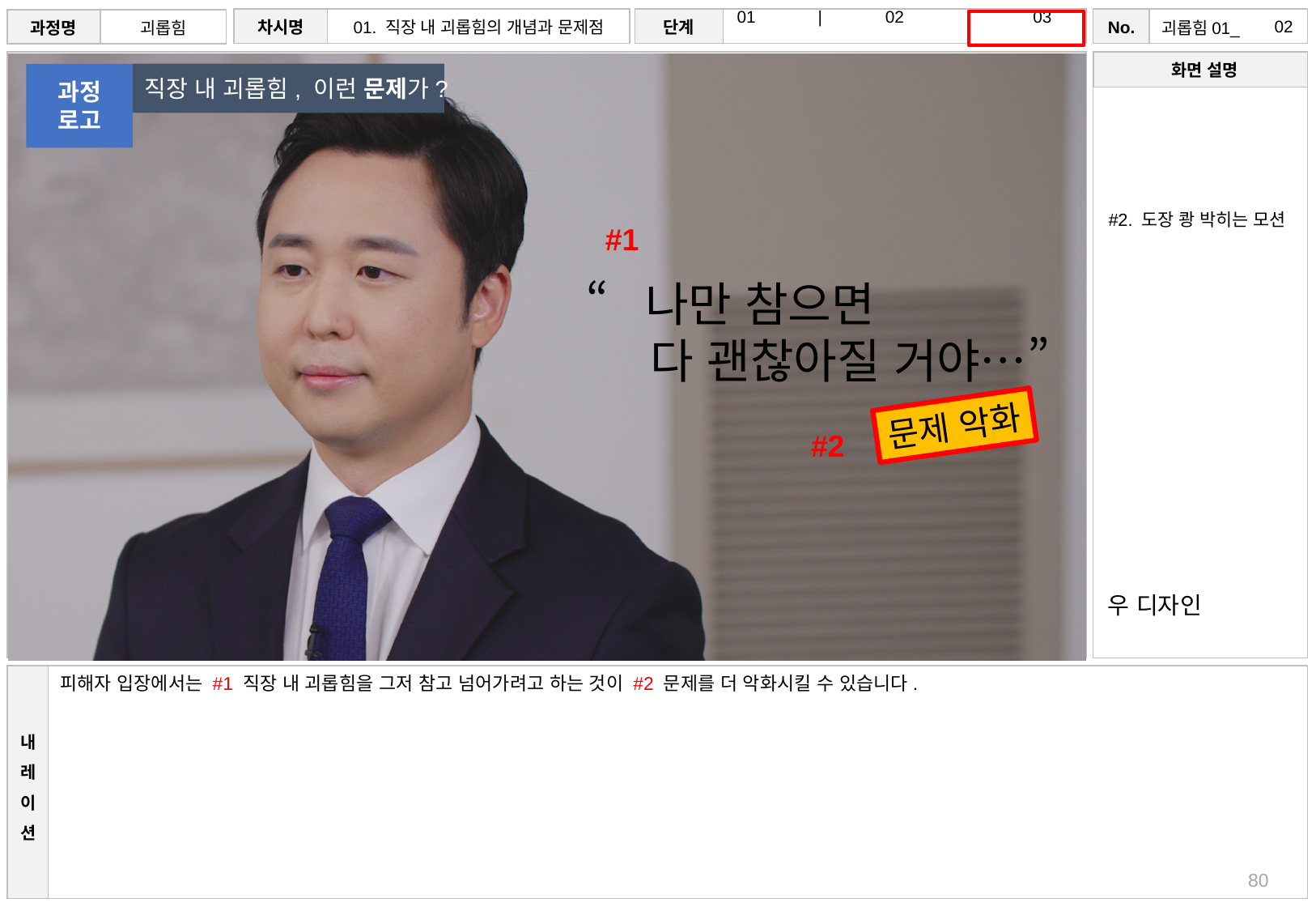

# 02
직장 내 괴롭힘, 이런 문제가?
과정
로고
#2. 도장 쾅 박히는 모션
#1
“나만 참으면
    다 괜찮아질 거야…”
문제 악화
#2
우 디자인
피해자 입장에서는 #1 직장 내 괴롭힘을 그저 참고 넘어가려고 하는 것이 #2 문제를 더 악화시킬 수 있습니다.
80